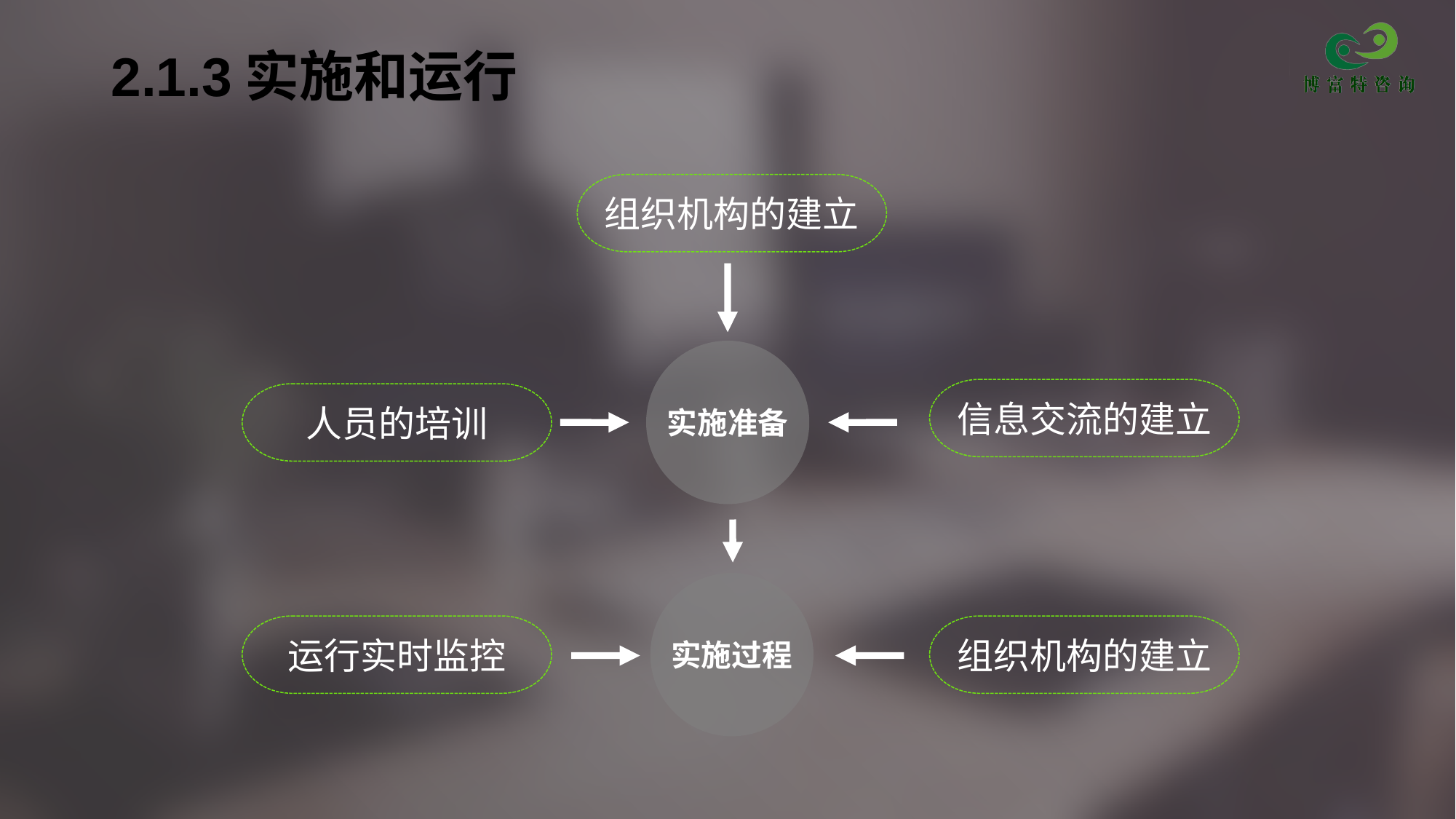

# 2.1.3实施和运行
组织机构的建立

实施准备
信息交流的建立
人员的培训

实施过程
运行实时监控
组织机构的建立